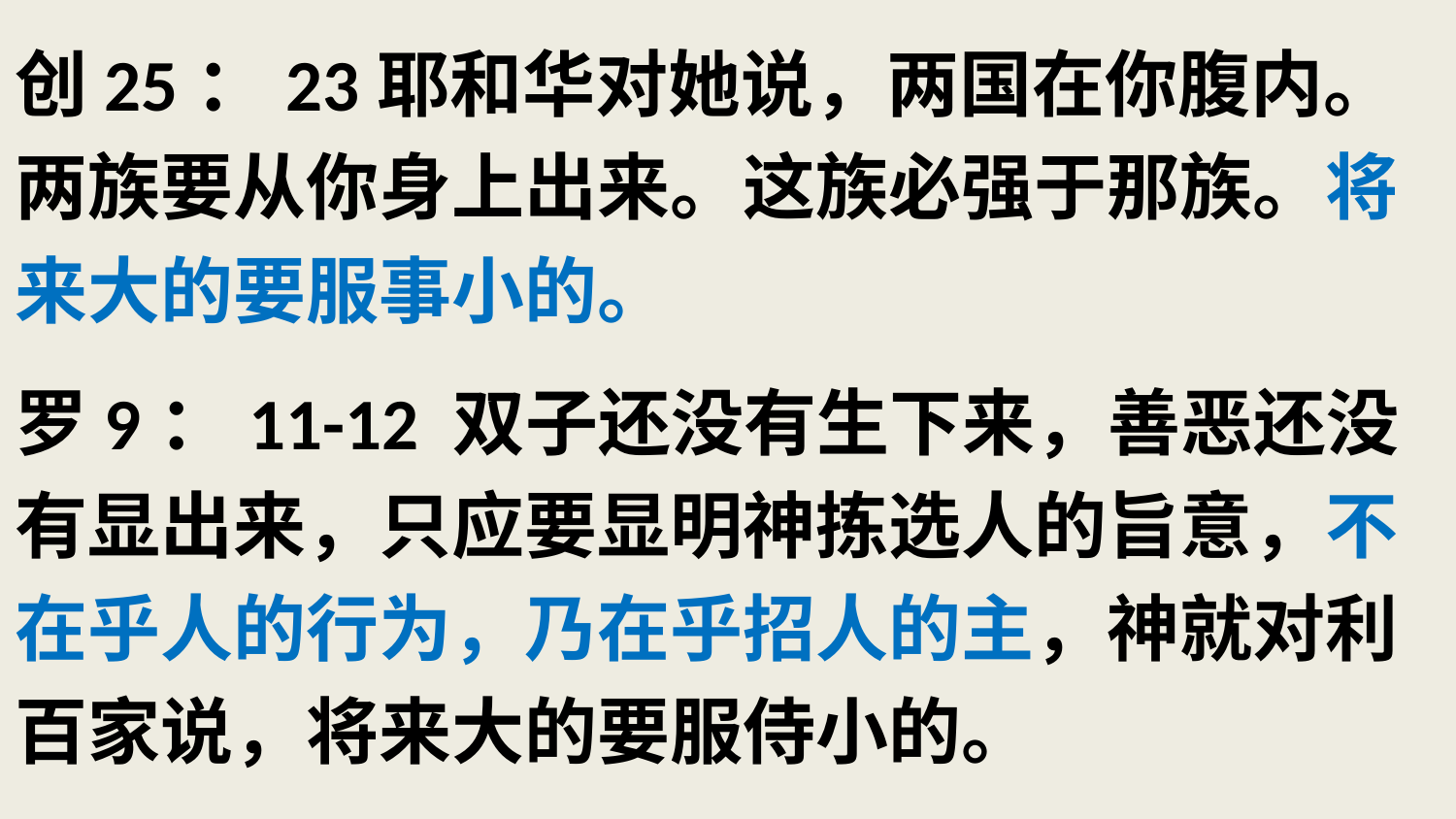

# 创25：23耶和华对她说，两国在你腹内。两族要从你身上出来。这族必强于那族。将来大的要服事小的。
罗9：11-12 双子还没有生下来，善恶还没有显出来，只应要显明神拣选人的旨意，不在乎人的行为，乃在乎招人的主，神就对利百家说，将来大的要服侍小的。